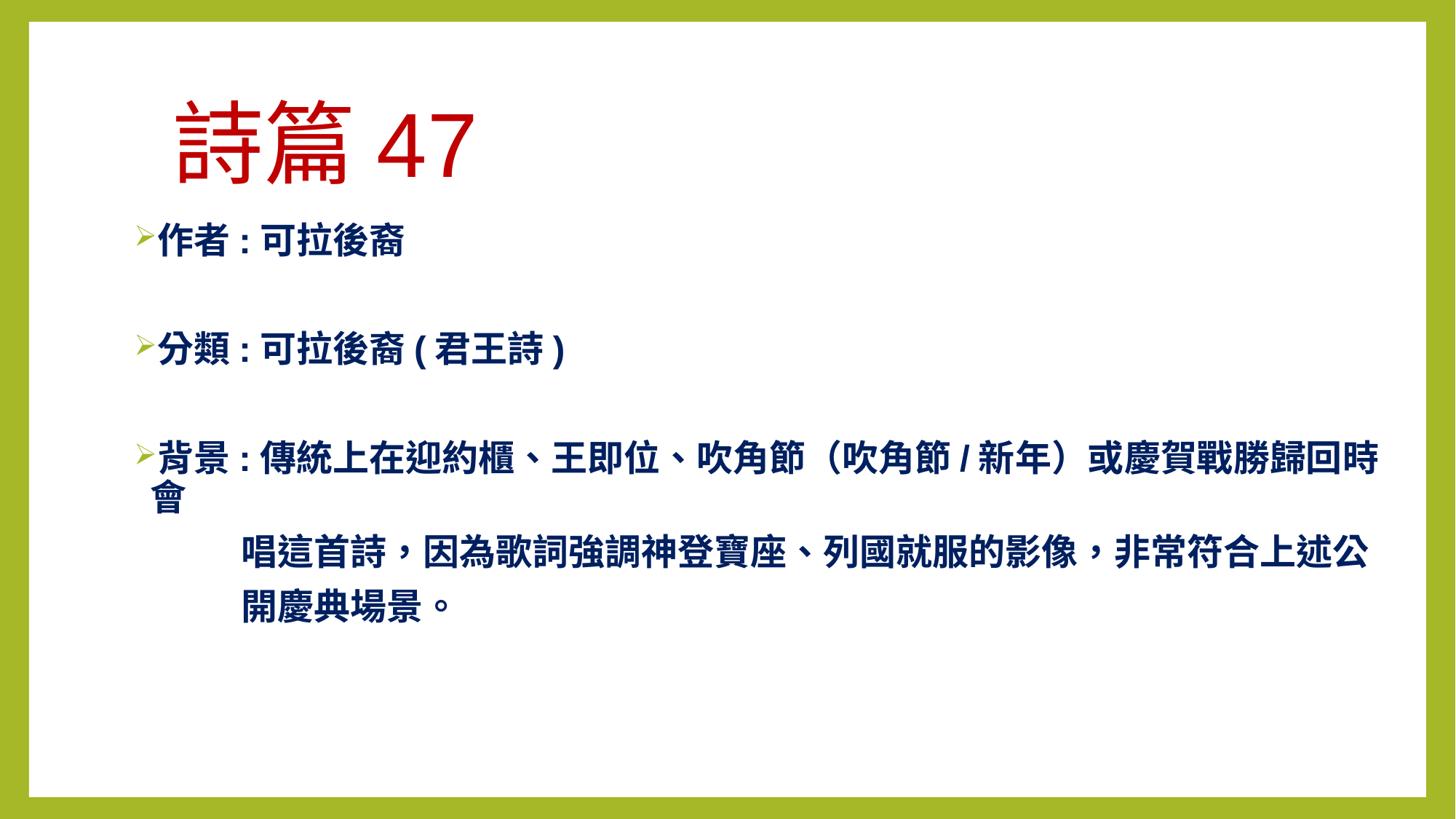

# 詩篇47
作者:可拉後裔

分類:可拉後裔(君王詩)

背景:傳統上在迎約櫃、王即位、吹角節（吹角節/新年）或慶賀戰勝歸回時會
            唱這首詩，因為歌詞強調神登寶座、列國就服的影像，非常符合上述公
            開慶典場景。